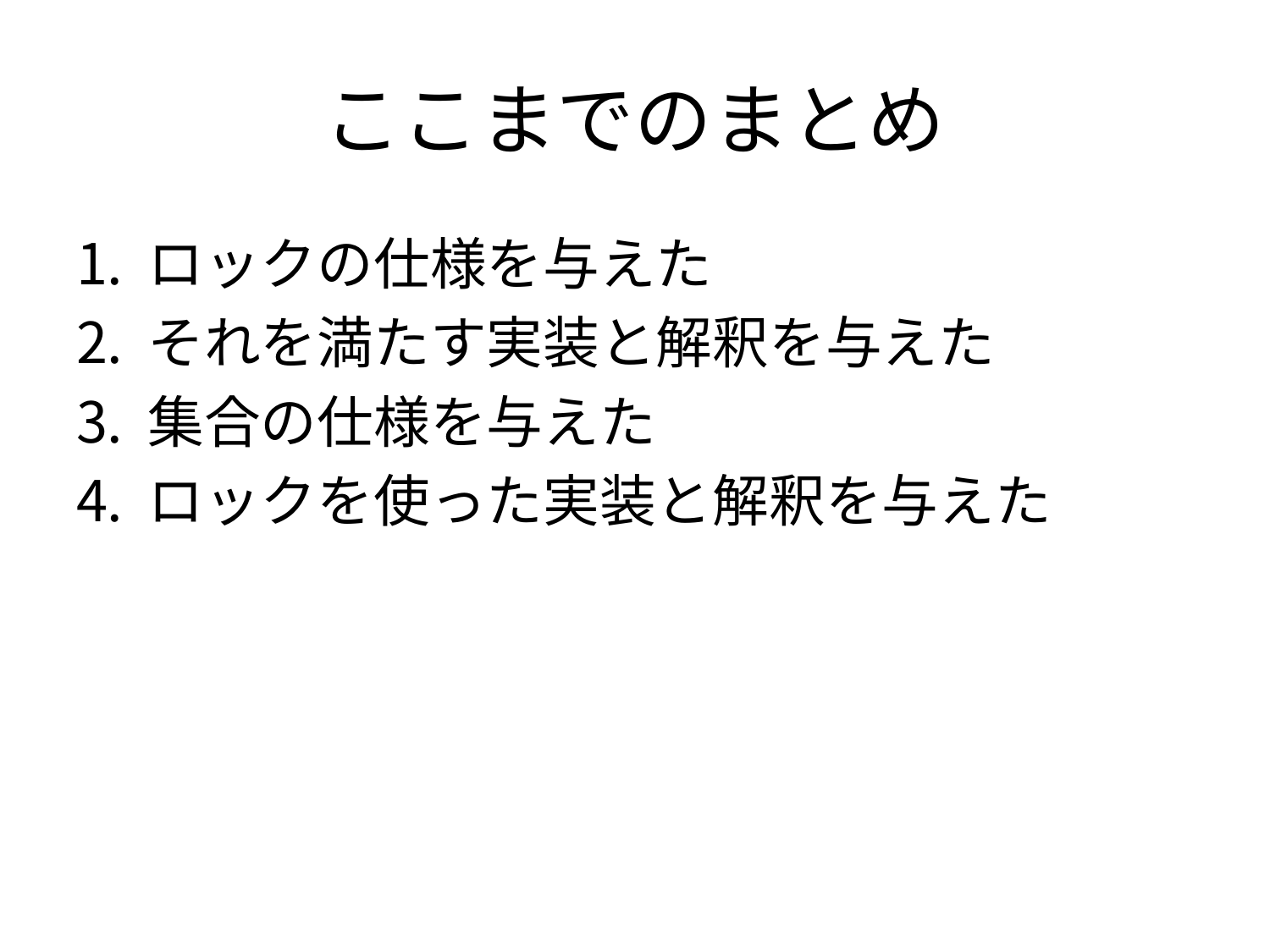

# ここまでのまとめ
ロックの仕様を与えた
それを満たす実装と解釈を与えた
集合の仕様を与えた
ロックを使った実装と解釈を与えた